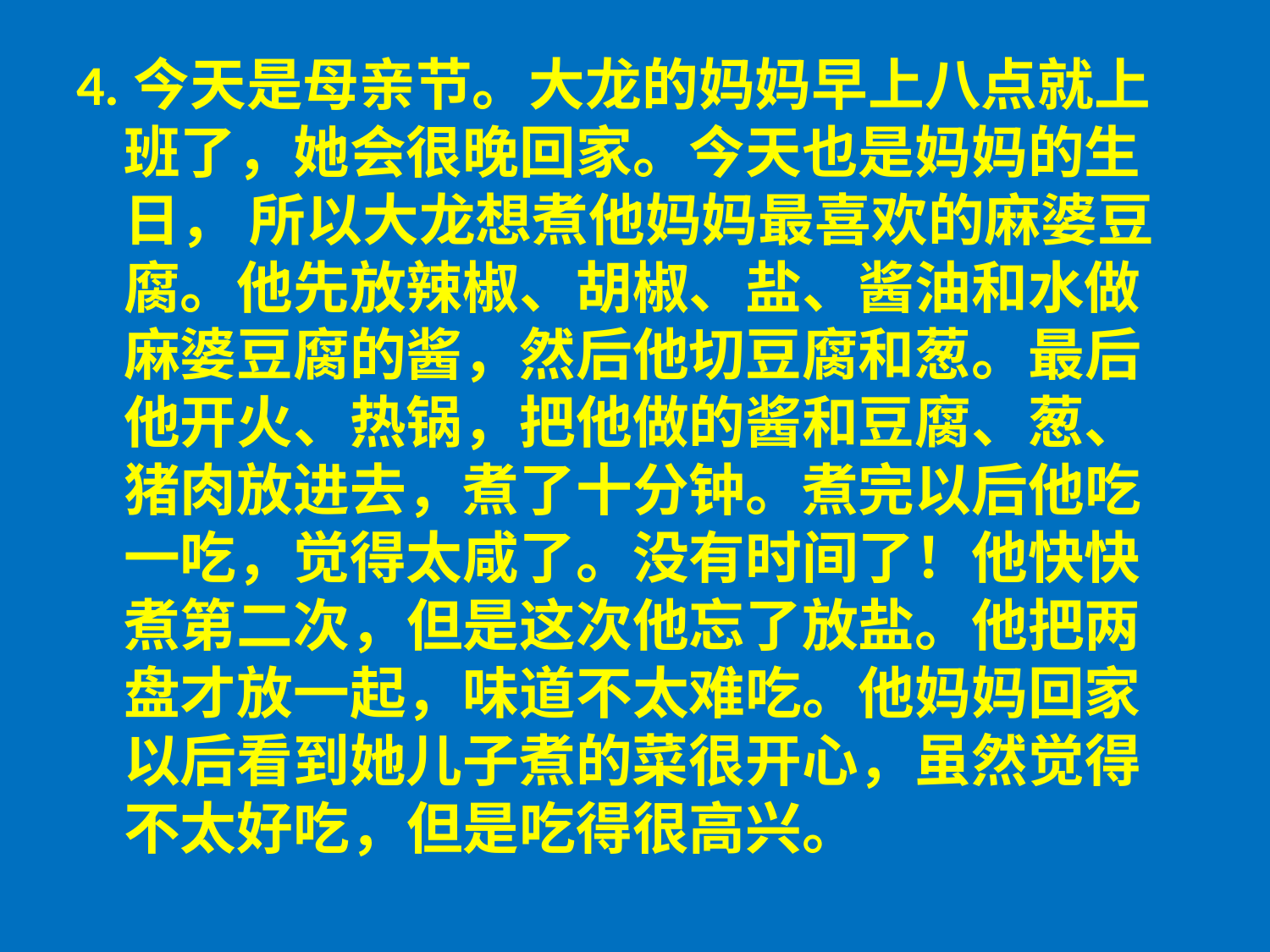

4.今天是母亲节。大龙的妈妈早上八点就上班了，她会很晚回家。今天也是妈妈的生日， 所以大龙想煮他妈妈最喜欢的麻婆豆腐。他先放辣椒、胡椒、盐、酱油和水做麻婆豆腐的酱，然后他切豆腐和葱。最后他开火、热锅，把他做的酱和豆腐、葱、猪肉放进去，煮了十分钟。煮完以后他吃一吃，觉得太咸了。没有时间了！他快快煮第二次，但是这次他忘了放盐。他把两盘才放一起，味道不太难吃。他妈妈回家以后看到她儿子煮的菜很开心，虽然觉得不太好吃，但是吃得很高兴。